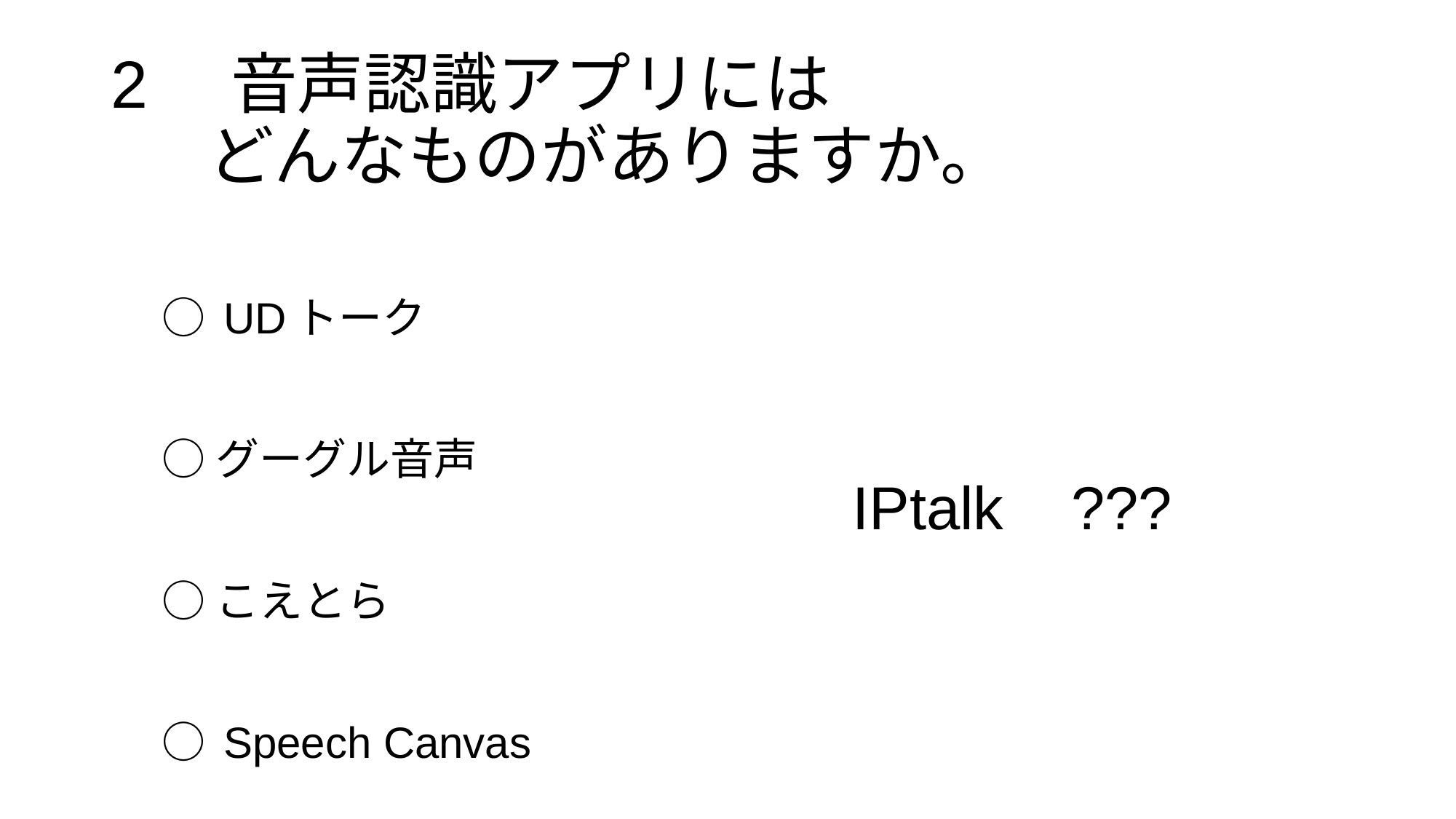

# 2　音声認識アプリには 　  どんなものがありますか。
　　○ UDトーク

　　○ グーグル音声

　　○ こえとら

　　○ Speech Canvas

IPtalk    ???